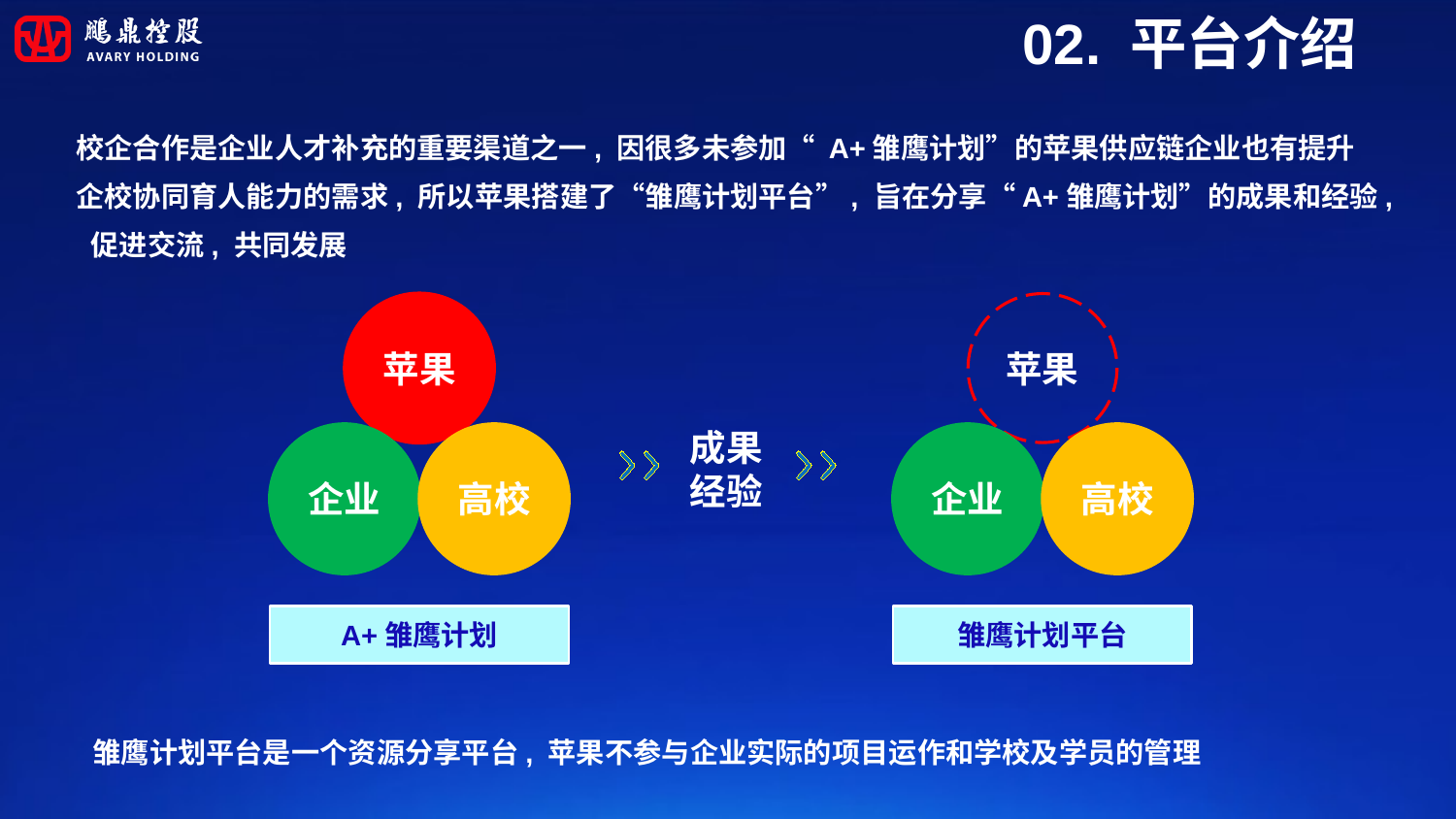

02. 平台介绍
校企合作是企业人才补充的重要渠道之一, 因很多未参加“ A+雏鹰计划”的苹果供应链企业也有提升企校协同育人能力的需求, 所以苹果搭建了“雏鹰计划平台”, 旨在分享“A+雏鹰计划”的成果和经验, 促进交流, 共同发展
苹果
苹果
成果
经验

企业
高校
企业
高校
A+雏鹰计划
雏鹰计划平台
雏鹰计划平台是一个资源分享平台, 苹果不参与企业实际的项目运作和学校及学员的管理